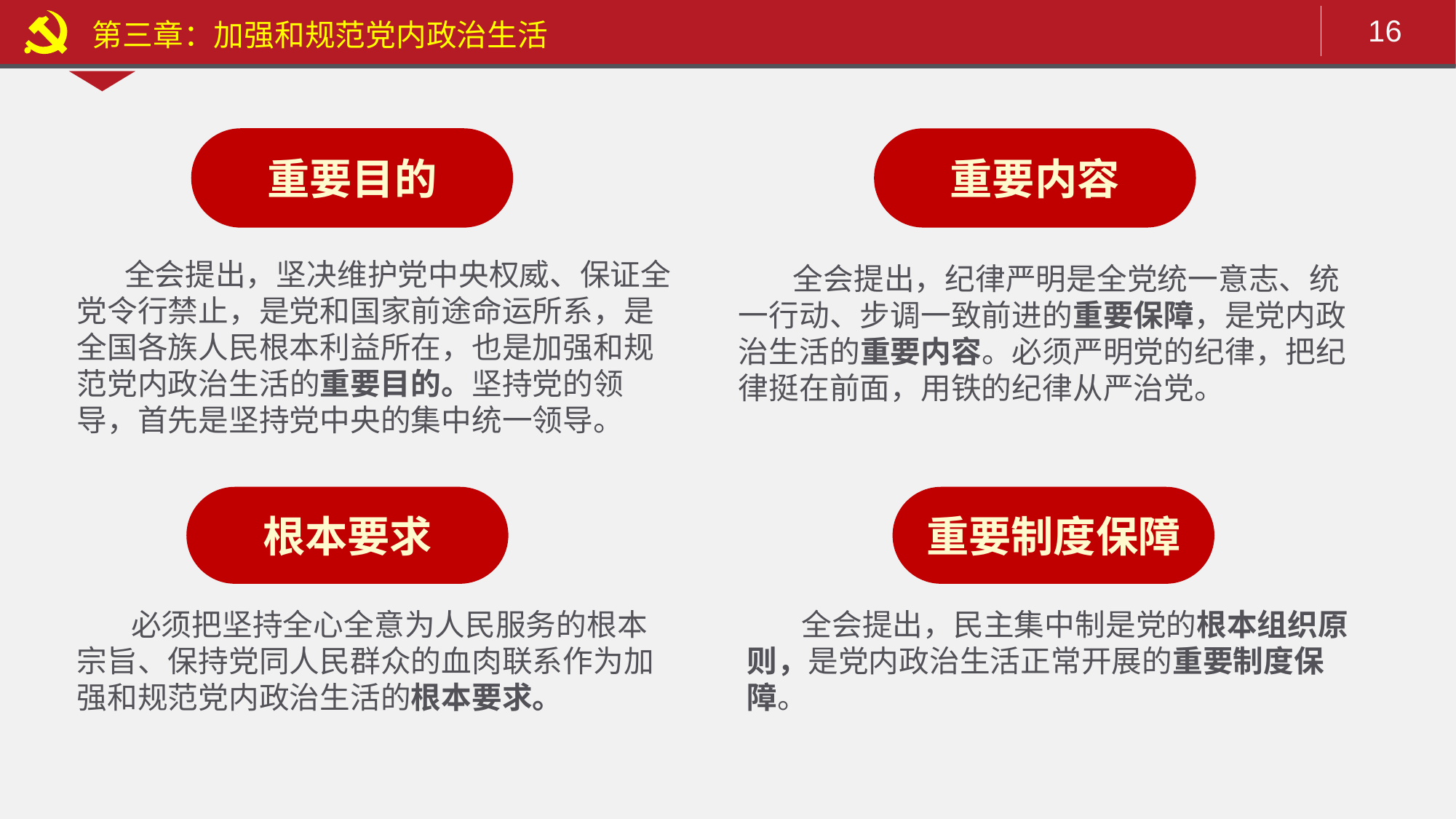

第三章：加强和规范党内政治生活

重要目的
重要内容
      全会提出，坚决维护党中央权威、保证全党令行禁止，是党和国家前途命运所系，是全国各族人民根本利益所在，也是加强和规范党内政治生活的重要目的。坚持党的领导，首先是坚持党中央的集中统一领导。

       全会提出，纪律严明是全党统一意志、统一行动、步调一致前进的重要保障，是党内政治生活的重要内容。必须严明党的纪律，把纪律挺在前面，用铁的纪律从严治党。
根本要求
重要制度保障
       必须把坚持全心全意为人民服务的根本宗旨、保持党同人民群众的血肉联系作为加强和规范党内政治生活的根本要求。
       全会提出，民主集中制是党的根本组织原则，是党内政治生活正常开展的重要制度保障。